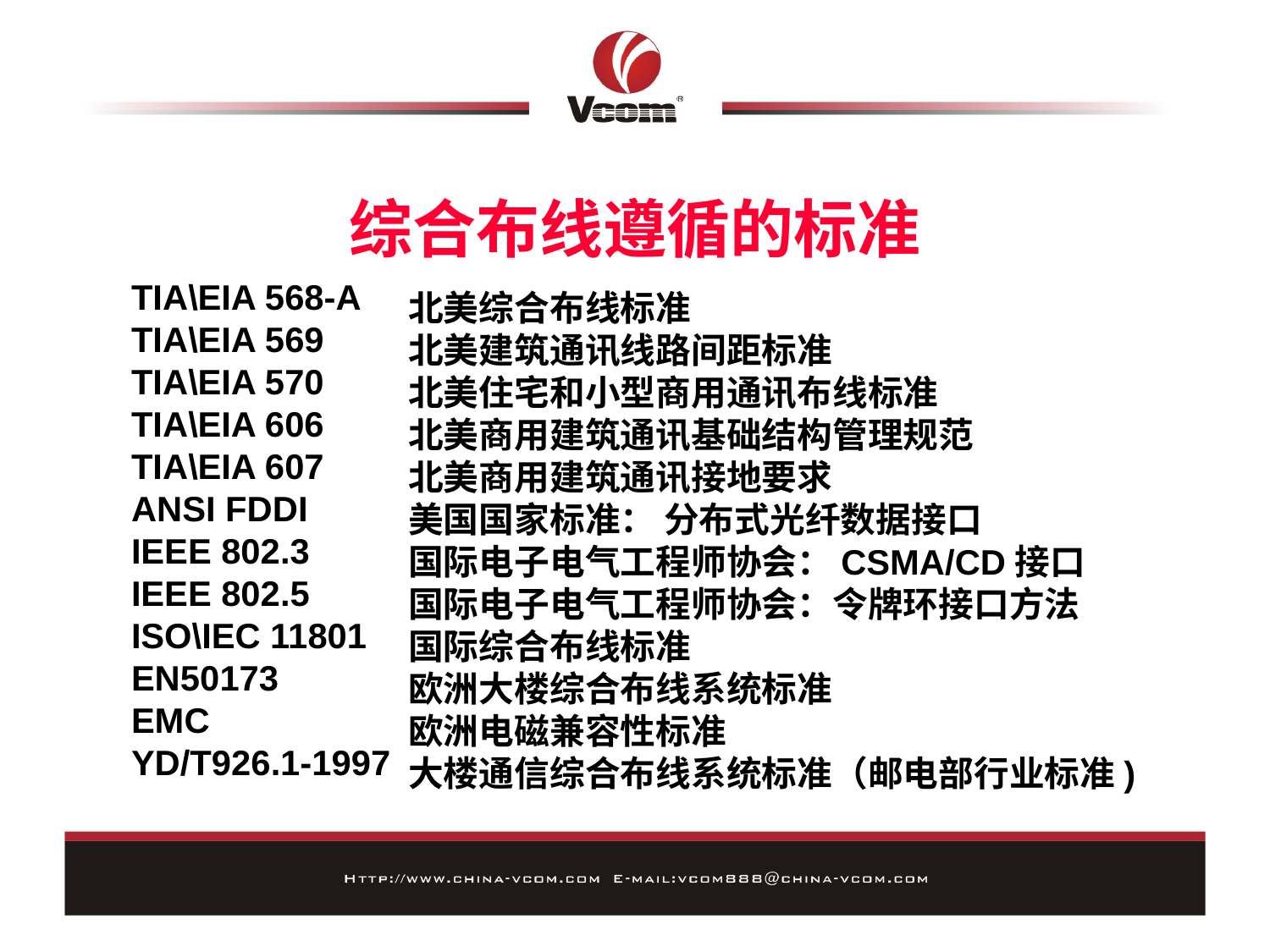

# 综合布线遵循的标准
TIA\EIA 568-A
TIA\EIA 569
TIA\EIA 570
TIA\EIA 606
TIA\EIA 607
ANSI FDDI
IEEE 802.3
IEEE 802.5
ISO\IEC 11801
EN50173
EMC
YD/T926.1-1997
北美综合布线标准
北美建筑通讯线路间距标准
北美住宅和小型商用通讯布线标准
北美商用建筑通讯基础结构管理规范
北美商用建筑通讯接地要求
美国国家标准： 分布式光纤数据接口
国际电子电气工程师协会：CSMA/CD接口
国际电子电气工程师协会：令牌环接口方法
国际综合布线标准
欧洲大楼综合布线系统标准
欧洲电磁兼容性标准
大楼通信综合布线系统标准（邮电部行业标准)